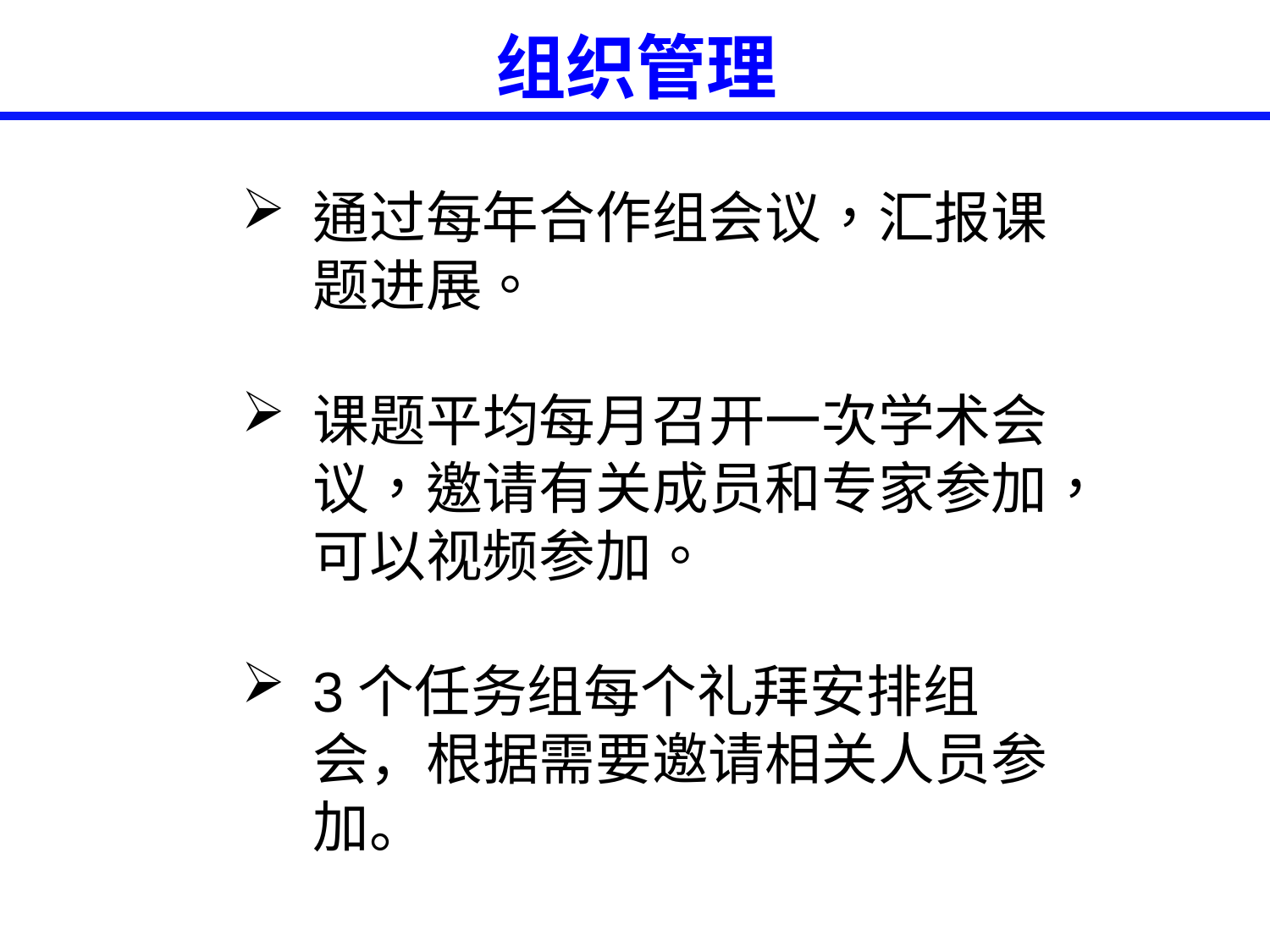

# 组织管理
通过每年合作组会议，汇报课题进展。

课题平均每月召开一次学术会议，邀请有关成员和专家参加，可以视频参加。

3个任务组每个礼拜安排组会，根据需要邀请相关人员参加。